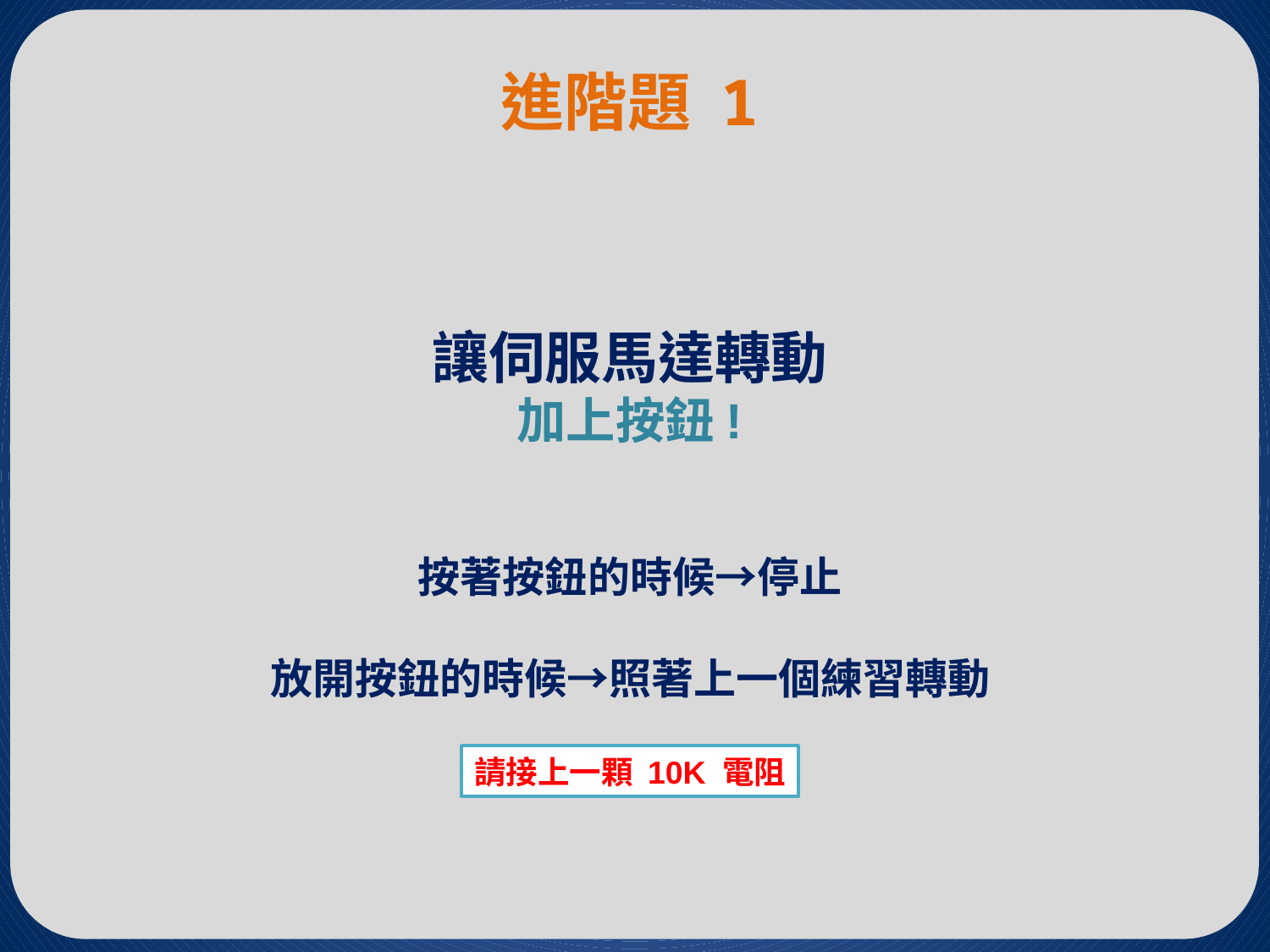

進階題 1
讓伺服馬達轉動
加上按鈕!

按著按鈕的時候→停止

放開按鈕的時候→照著上一個練習轉動
請接上一顆 10K 電阻